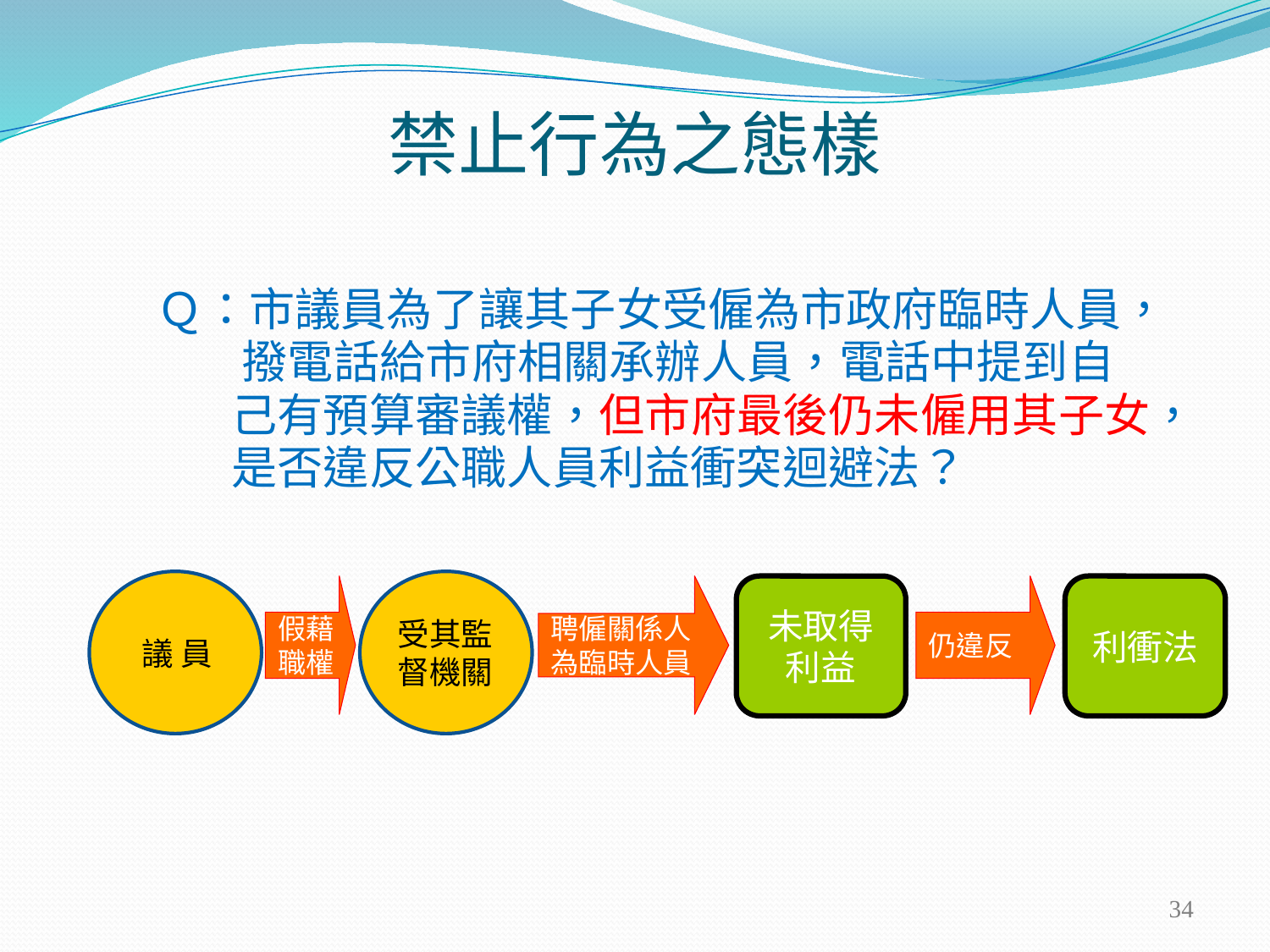

禁止行為之態樣
Ｑ：市議員為了讓其子女受僱為市政府臨時人員， 撥電話給市府相關承辦人員，電話中提到自己有預算審議權，但市府最後仍未僱用其子女，是否違反公職人員利益衝突迴避法？
 議 員
受其監督機關
假藉
職權
聘僱關係人
為臨時人員
仍違反
未取得
利益
利衝法

34